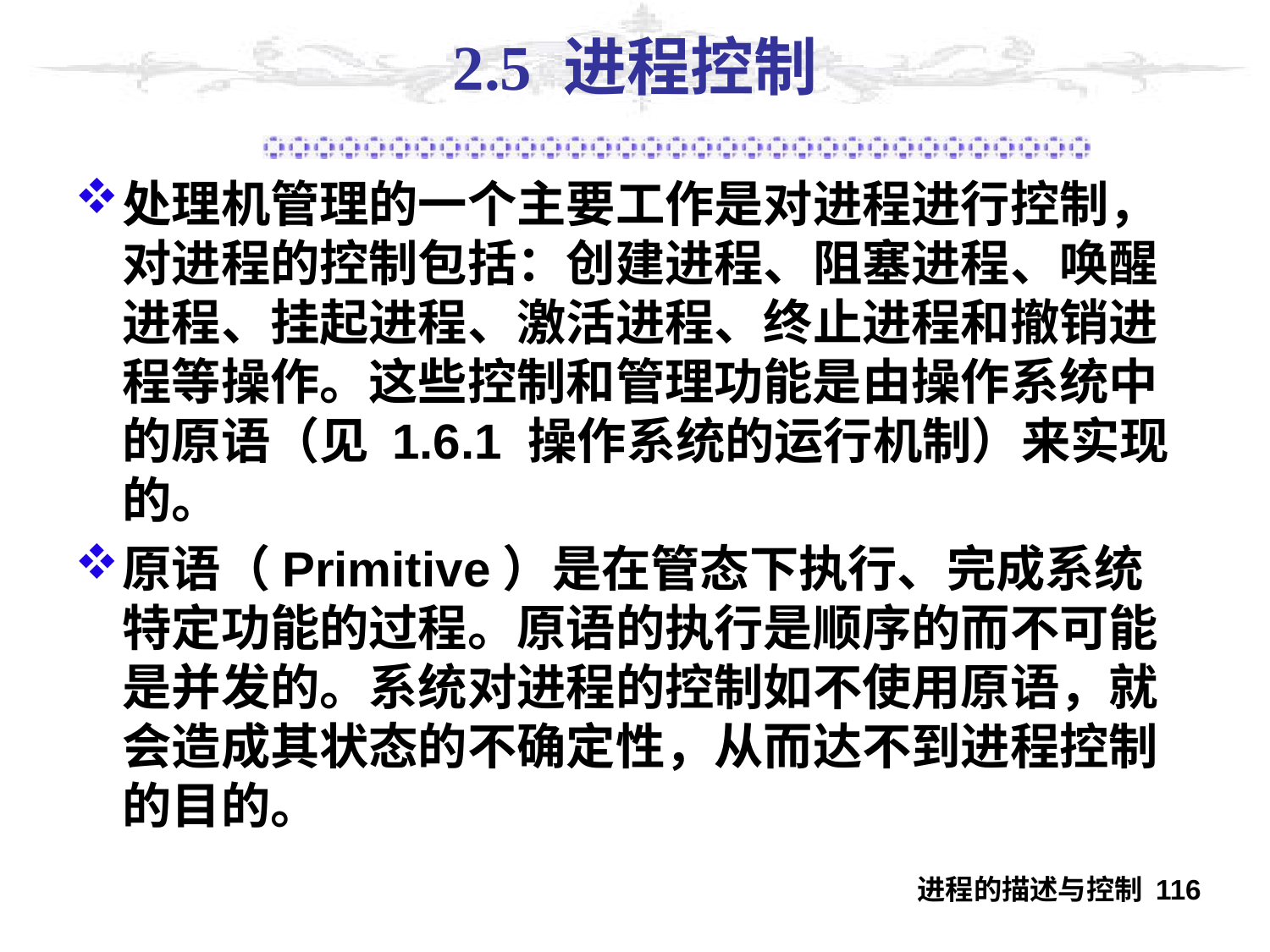

# 2.5 进程控制
处理机管理的一个主要工作是对进程进行控制，对进程的控制包括：创建进程、阻塞进程、唤醒进程、挂起进程、激活进程、终止进程和撤销进程等操作。这些控制和管理功能是由操作系统中的原语（见 1.6.1 操作系统的运行机制）来实现的。
原语（Primitive）是在管态下执行、完成系统特定功能的过程。原语的执行是顺序的而不可能是并发的。系统对进程的控制如不使用原语，就会造成其状态的不确定性，从而达不到进程控制的目的。